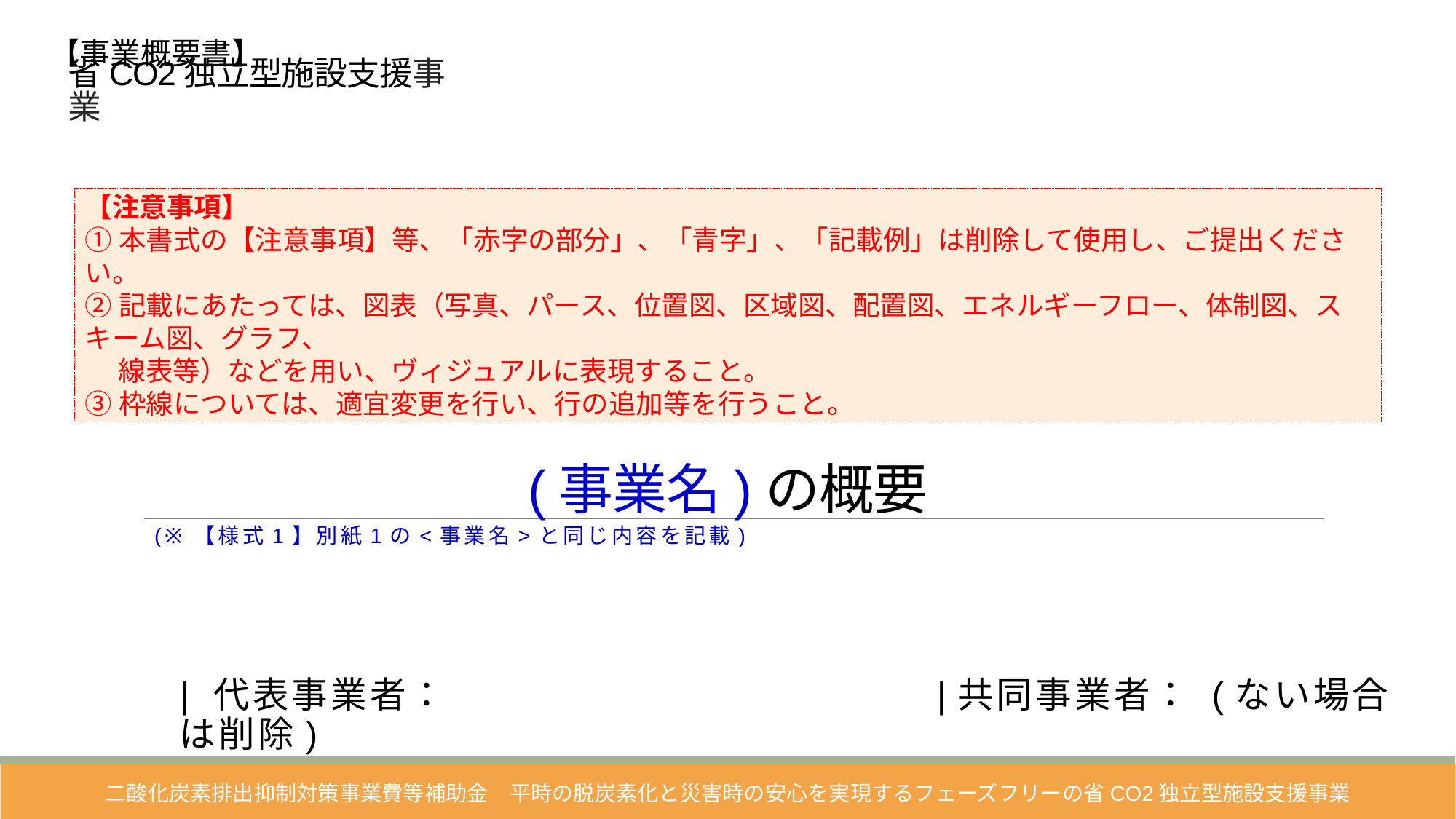

【事業概要書】
省CO2独立型施設支援事業
【注意事項】
①本書式の【注意事項】等、「赤字の部分」、「青字」、「記載例」は削除して使用し、ご提出ください。
②記載にあたっては、図表（写真、パース、位置図、区域図、配置図、エネルギーフロー、体制図、スキーム図、グラフ、
　 線表等）などを用い、ヴィジュアルに表現すること。
③枠線については、適宜変更を行い、行の追加等を行うこと。
# (事業名)の概要
 (※【様式1】別紙1の<事業名>と同じ内容を記載)
| 代表事業者： 　　　　　　　　　　　　|共同事業者： (ない場合は削除)
二酸化炭素排出抑制対策事業費等補助金　平時の脱炭素化と災害時の安心を実現するフェーズフリーの省co2独立型施設支援事業